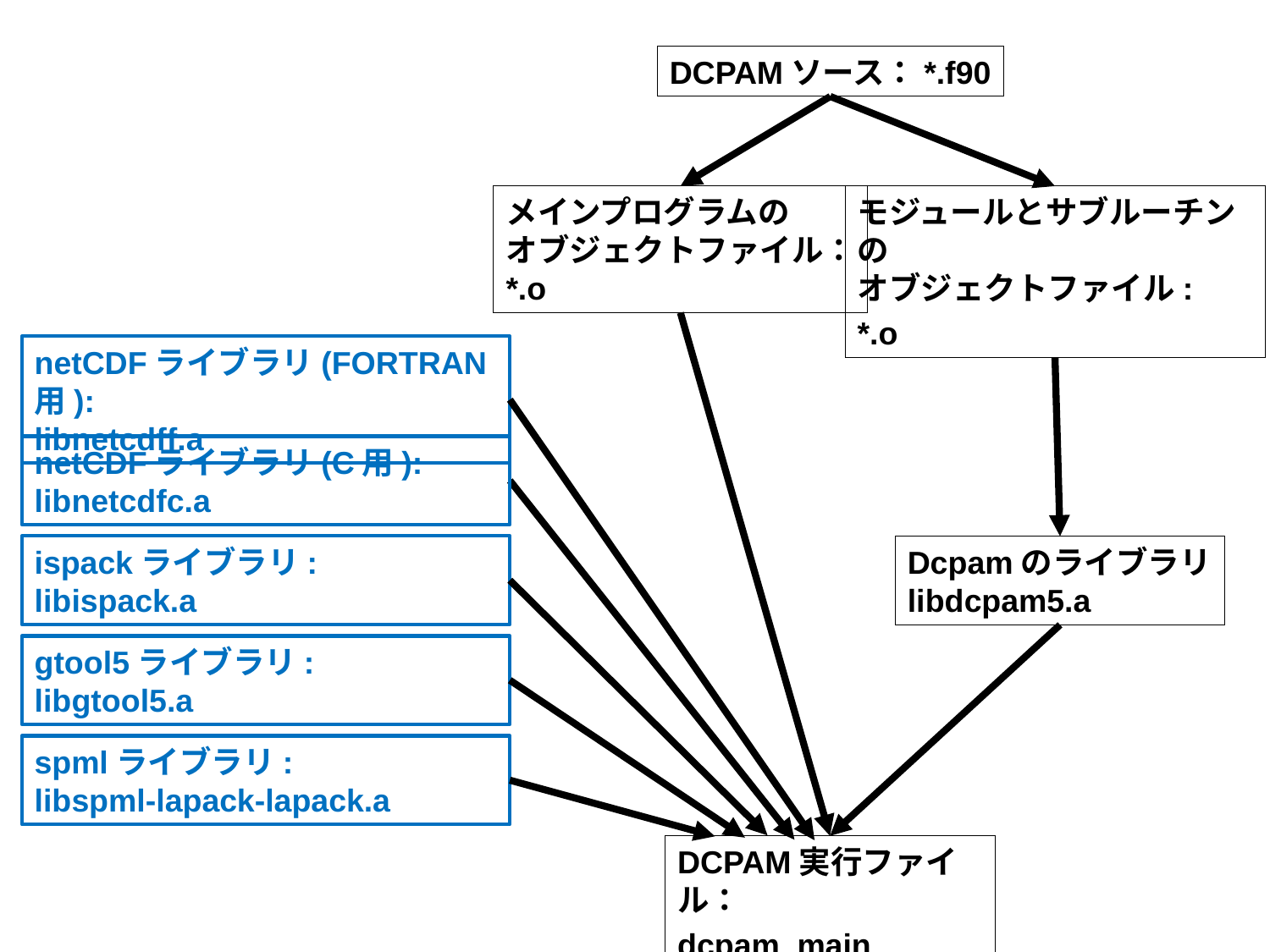

DCPAMソース：*.f90
メインプログラムの
オブジェクトファイル：
*.o
モジュールとサブルーチンの
オブジェクトファイル:
*.o
netCDFライブラリ(FORTRAN用):
libnetcdff.a
netCDFライブラリ(C用):
libnetcdfc.a
ispackライブラリ:
libispack.a
Dcpamのライブラリ
libdcpam5.a
gtool5ライブラリ:
libgtool5.a
spmlライブラリ:
libspml-lapack-lapack.a
DCPAM実行ファイル：
dcpam_main